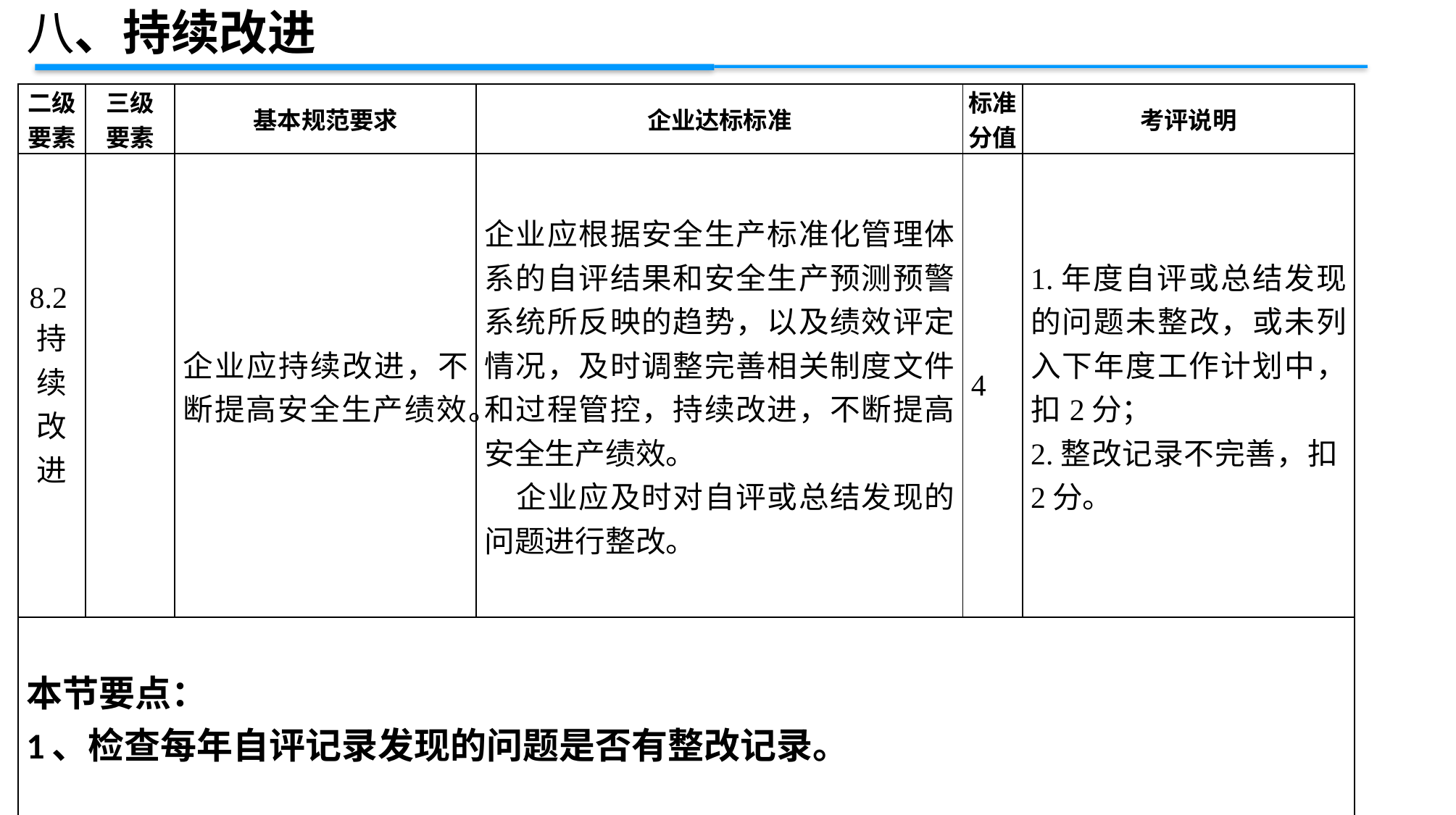

八、持续改进

| 二级 要素 | 三级 要素 | 基本规范要求 | 企业达标标准 | 标准 分值 | 考评说明 |
| --- | --- | --- | --- | --- | --- |
| 8.2持续改进 |  | 企业应持续改进，不断提高安全生产绩效。 | 企业应根据安全生产标准化管理体系的自评结果和安全生产预测预警系统所反映的趋势，以及绩效评定情况，及时调整完善相关制度文件和过程管控，持续改进，不断提高安全生产绩效。 企业应及时对自评或总结发现的问题进行整改。 | 4 | 1.年度自评或总结发现的问题未整改，或未列入下年度工作计划中，扣2分； 2.整改记录不完善，扣2分。 |
| 本节要点： 1、检查每年自评记录发现的问题是否有整改记录。 |  |  |  |  |  |